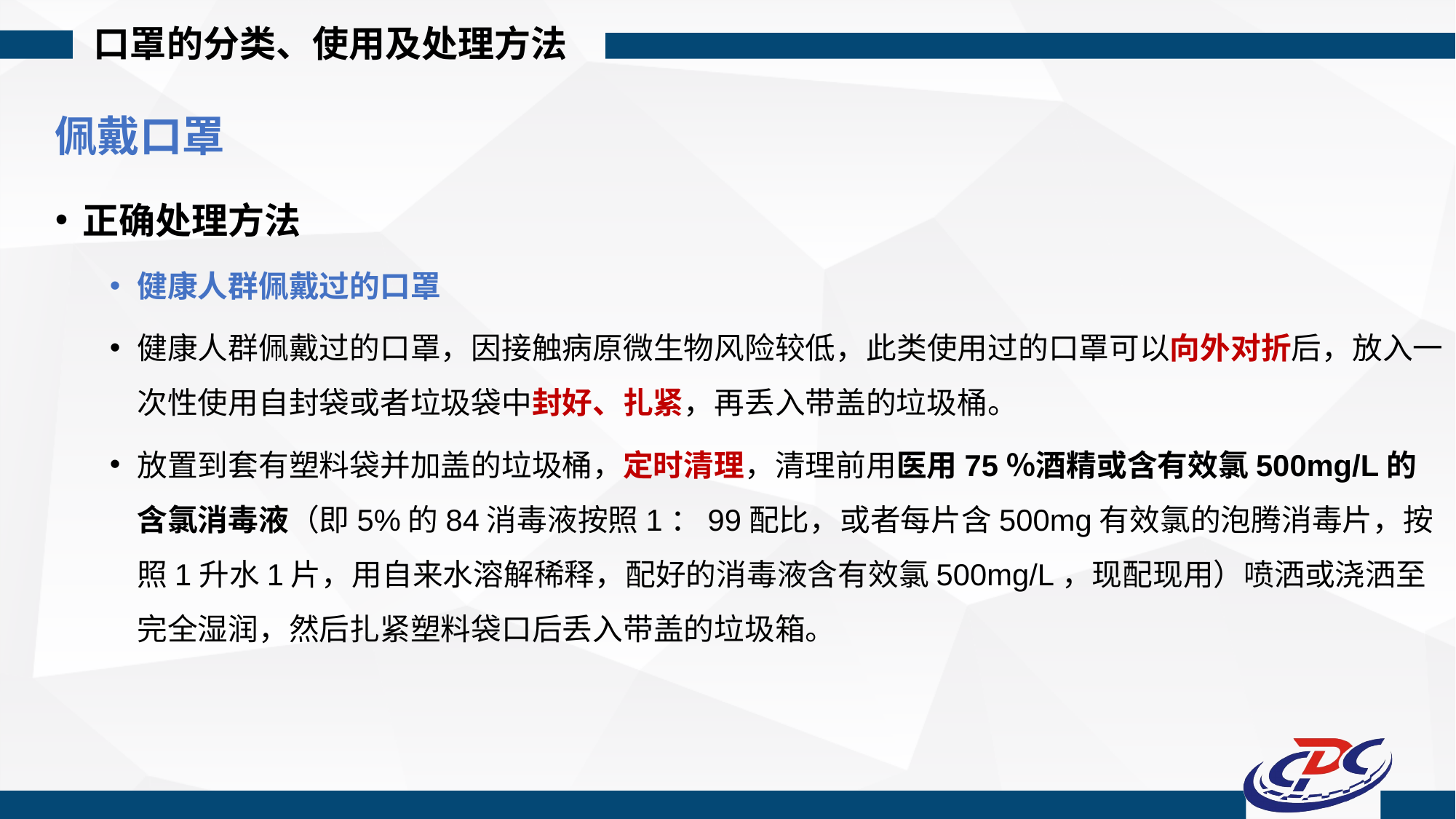

口罩的分类、使用及处理方法
佩戴口罩
正确处理方法
健康人群佩戴过的口罩
健康人群佩戴过的口罩，因接触病原微生物风险较低，此类使用过的口罩可以向外对折后，放入一次性使用自封袋或者垃圾袋中封好、扎紧，再丢入带盖的垃圾桶。
放置到套有塑料袋并加盖的垃圾桶，定时清理，清理前用医用75％酒精或含有效氯500mg/L的含氯消毒液（即5%的84消毒液按照1：99配比，或者每片含500mg有效氯的泡腾消毒片，按照1升水1片，用自来水溶解稀释，配好的消毒液含有效氯500mg/L，现配现用）喷洒或浇洒至完全湿润，然后扎紧塑料袋口后丢入带盖的垃圾箱。